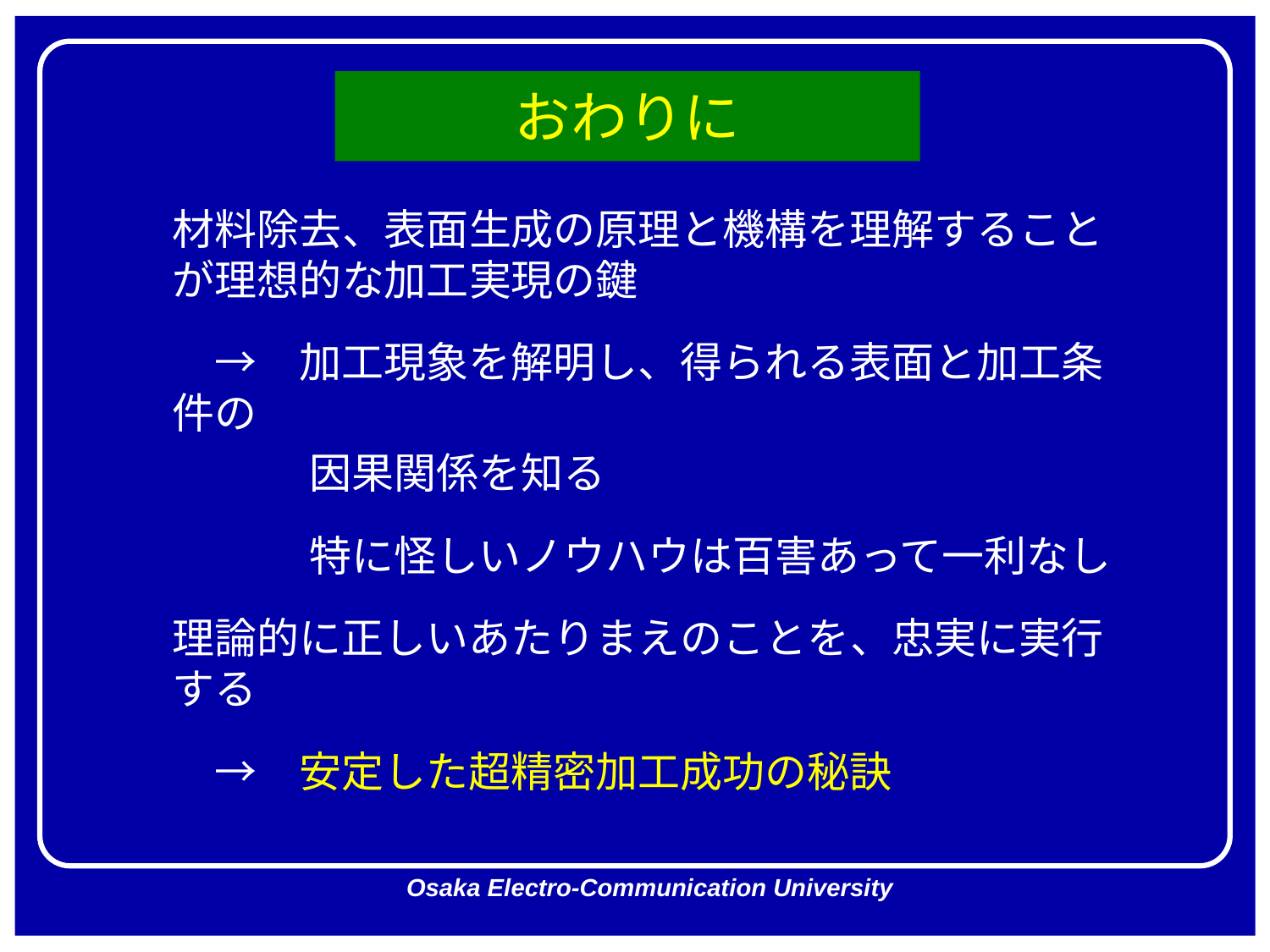

# おわりに
材料除去、表面生成の原理と機構を理解することが理想的な加工実現の鍵
　→　加工現象を解明し、得られる表面と加工条件の
　　　 因果関係を知る
　　　 特に怪しいノウハウは百害あって一利なし
理論的に正しいあたりまえのことを、忠実に実行する
　→　安定した超精密加工成功の秘訣

Osaka Electro-Communication University